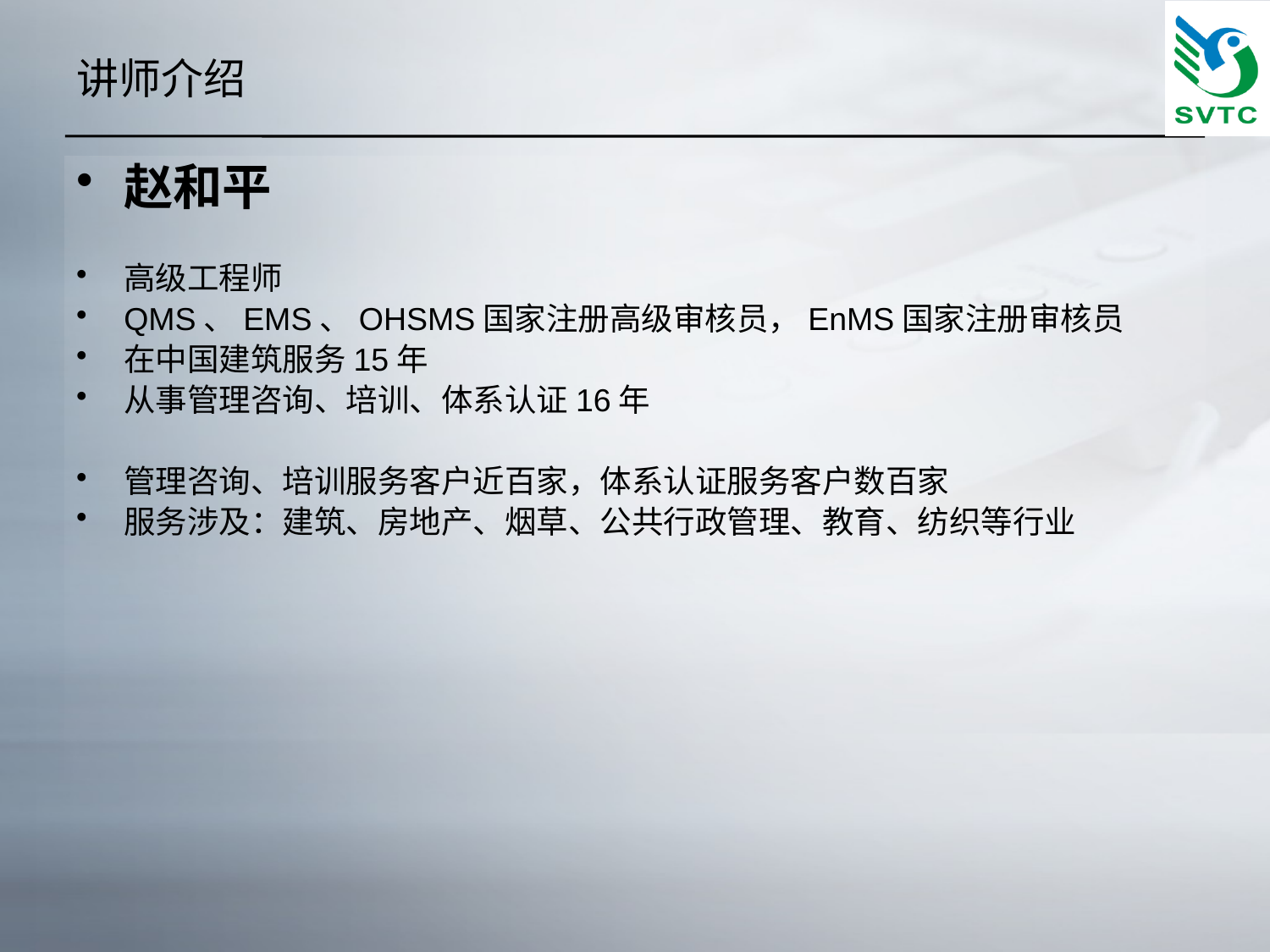

# 讲师介绍
赵和平

高级工程师
QMS、EMS、OHSMS国家注册高级审核员，EnMS国家注册审核员
在中国建筑服务15年
从事管理咨询、培训、体系认证16年

管理咨询、培训服务客户近百家，体系认证服务客户数百家
服务涉及：建筑、房地产、烟草、公共行政管理、教育、纺织等行业